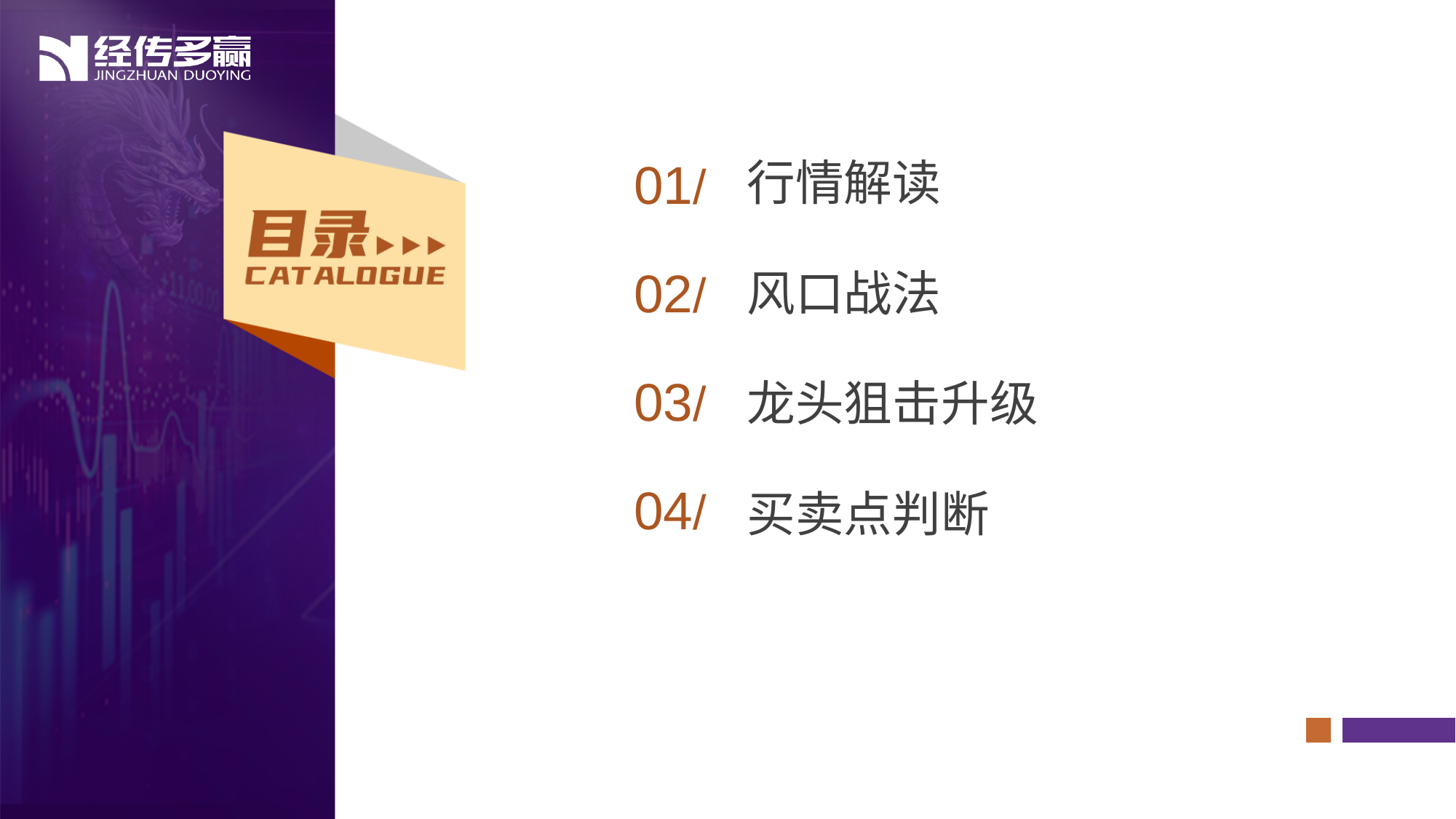

行情解读
风口战法
龙头狙击升级
买卖点判断
01/
02/
03/
04/